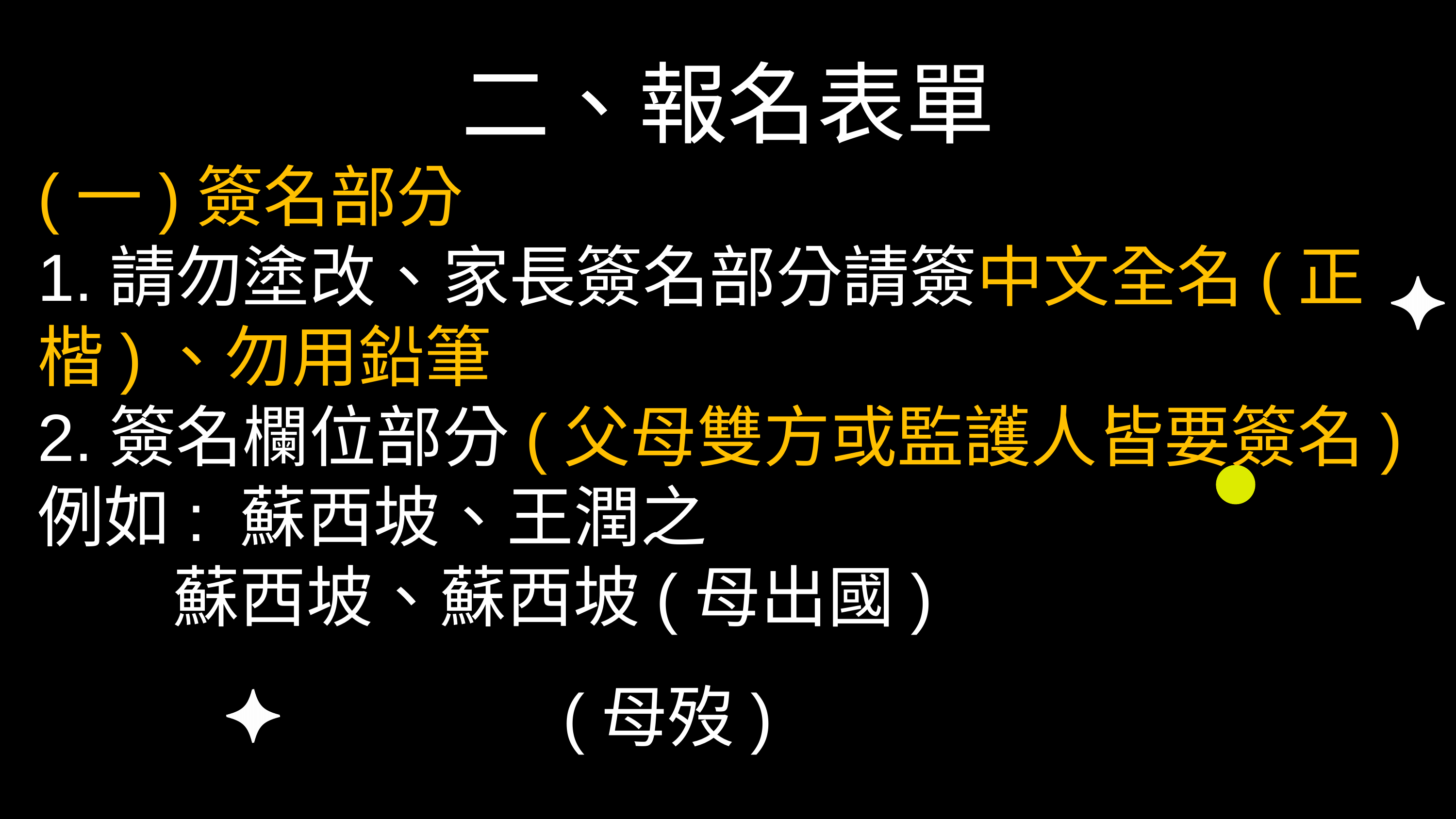

二、報名表單
(一)簽名部分
1.請勿塗改、家長簽名部分請簽中文全名(正楷)、勿用鉛筆
2.簽名欄位部分(父母雙方或監護人皆要簽名)
例如: 蘇西坡、王潤之
        蘇西坡、蘇西坡(母出國)
                                       (母歿)